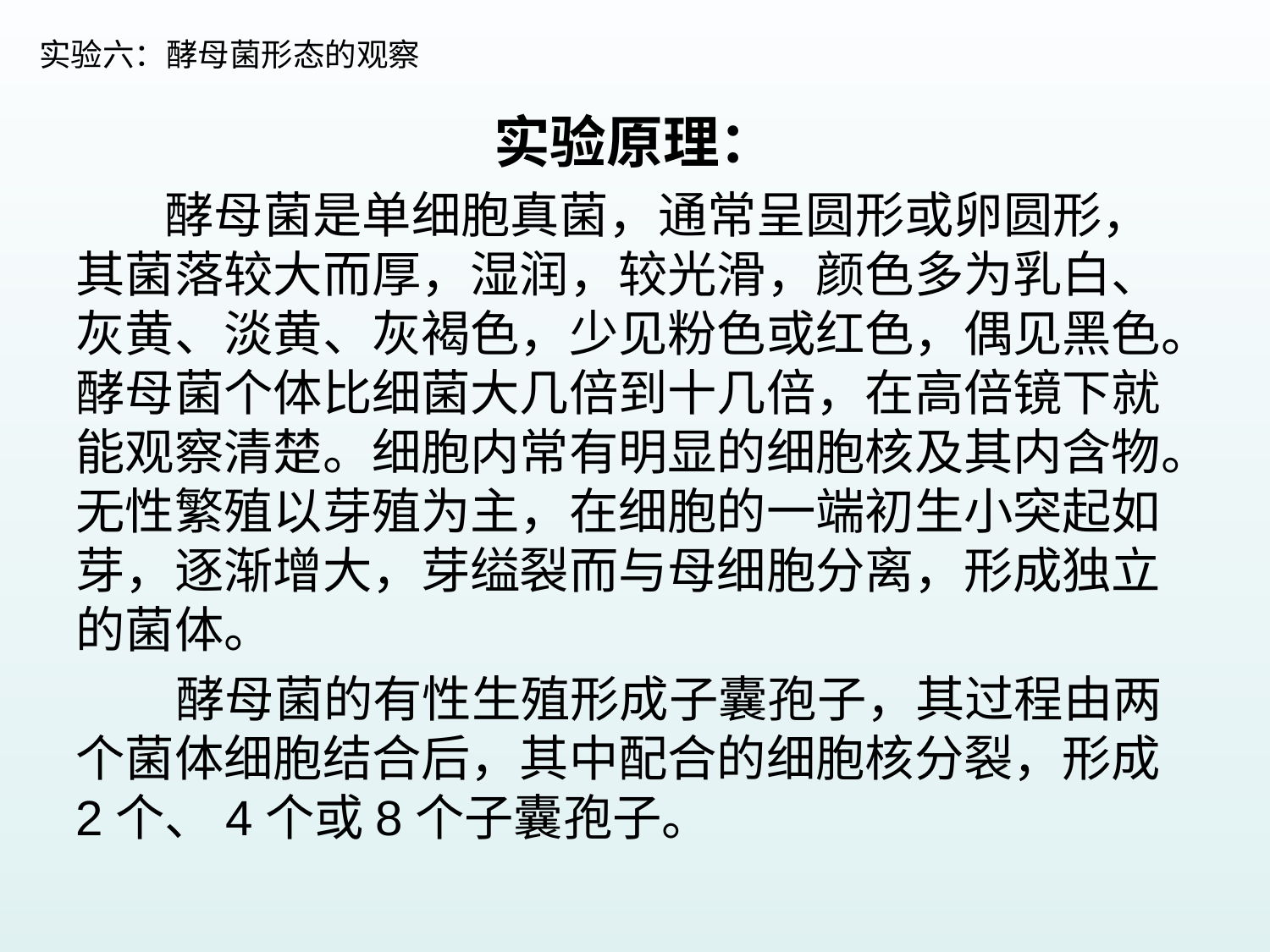

实验六：酵母菌形态的观察
实验原理：
       酵母菌是单细胞真菌，通常呈圆形或卵圆形，其菌落较大而厚，湿润，较光滑，颜色多为乳白、灰黄、淡黄、灰褐色，少见粉色或红色，偶见黑色。酵母菌个体比细菌大几倍到十几倍，在高倍镜下就能观察清楚。细胞内常有明显的细胞核及其内含物。无性繁殖以芽殖为主，在细胞的一端初生小突起如芽，逐渐增大，芽缢裂而与母细胞分离，形成独立的菌体。
        酵母菌的有性生殖形成子囊孢子，其过程由两个菌体细胞结合后，其中配合的细胞核分裂，形成2个、4个或8个子囊孢子。